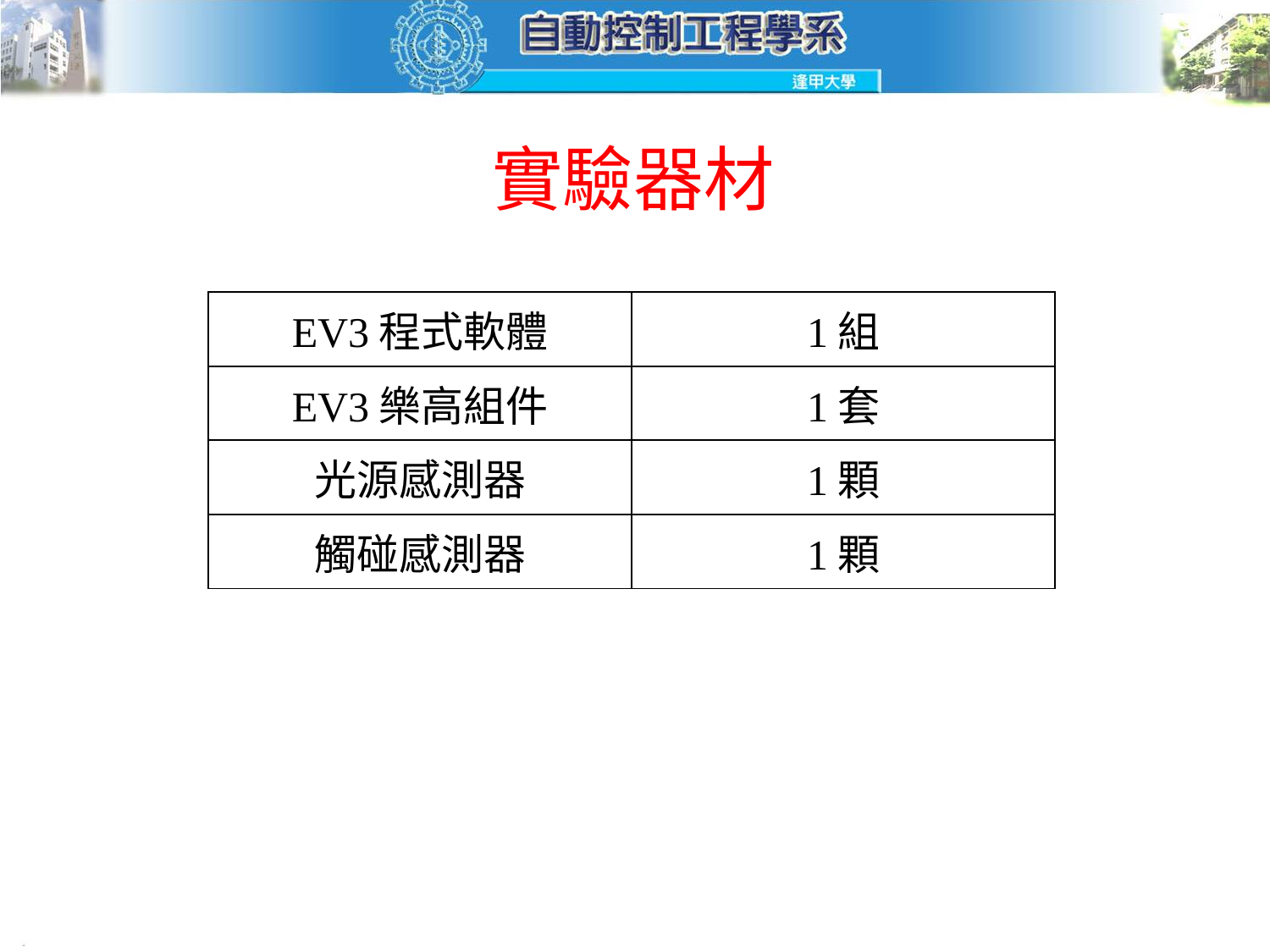

# 實驗器材
| EV3程式軟體 | 1組 |
| --- | --- |
| EV3樂高組件 | 1套 |
| 光源感測器 | 1顆 |
| 觸碰感測器 | 1顆 |